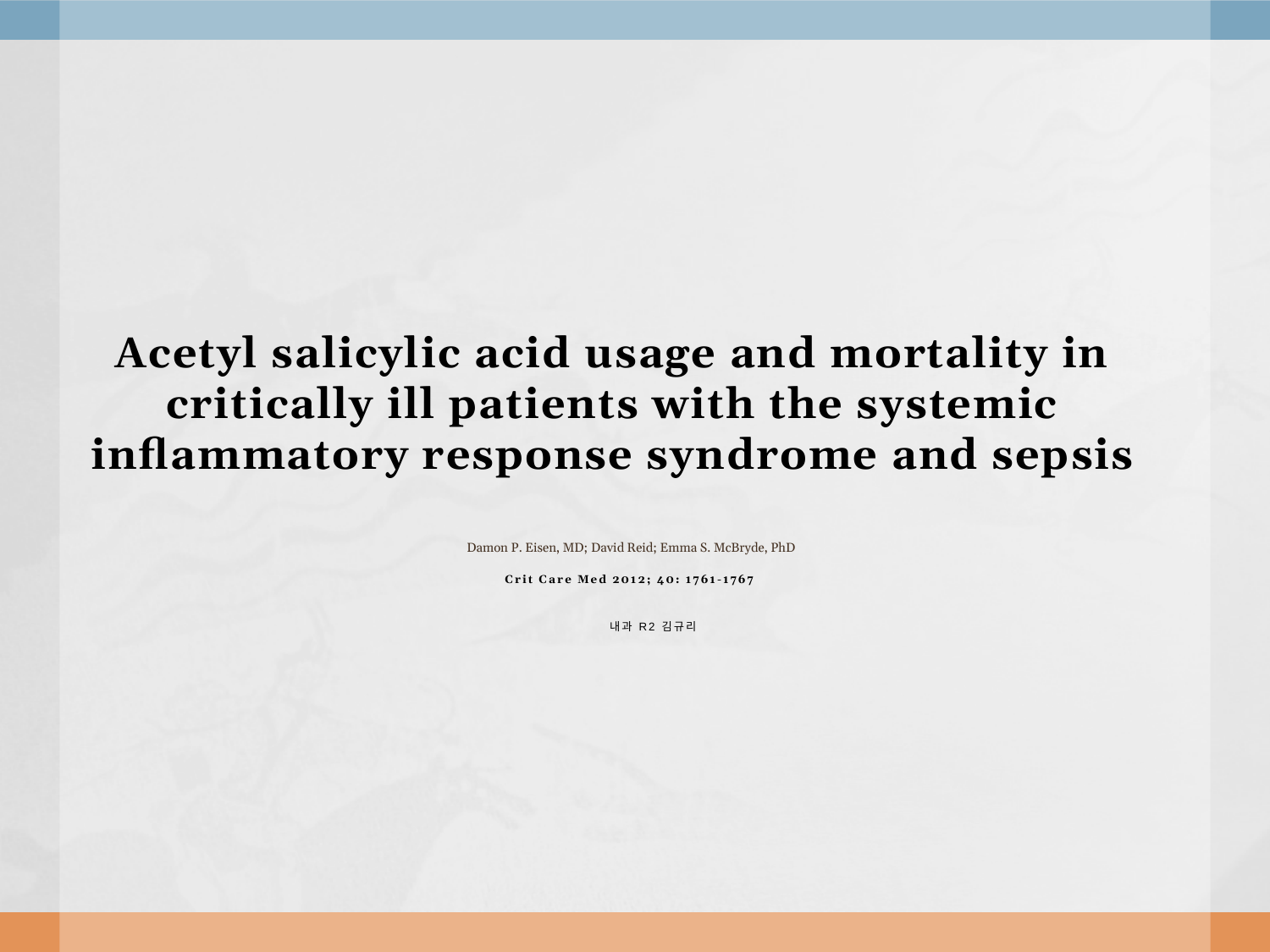

# Acetyl salicylic acid usage and mortality in critically ill patients with the systemic inflammatory response syndrome and sepsis

 Damon P. Eisen, MD; David Reid; Emma S. McBryde, PhD

 Crit Care Med 2012; 40: 1761-1767

				내과 R2 김규리